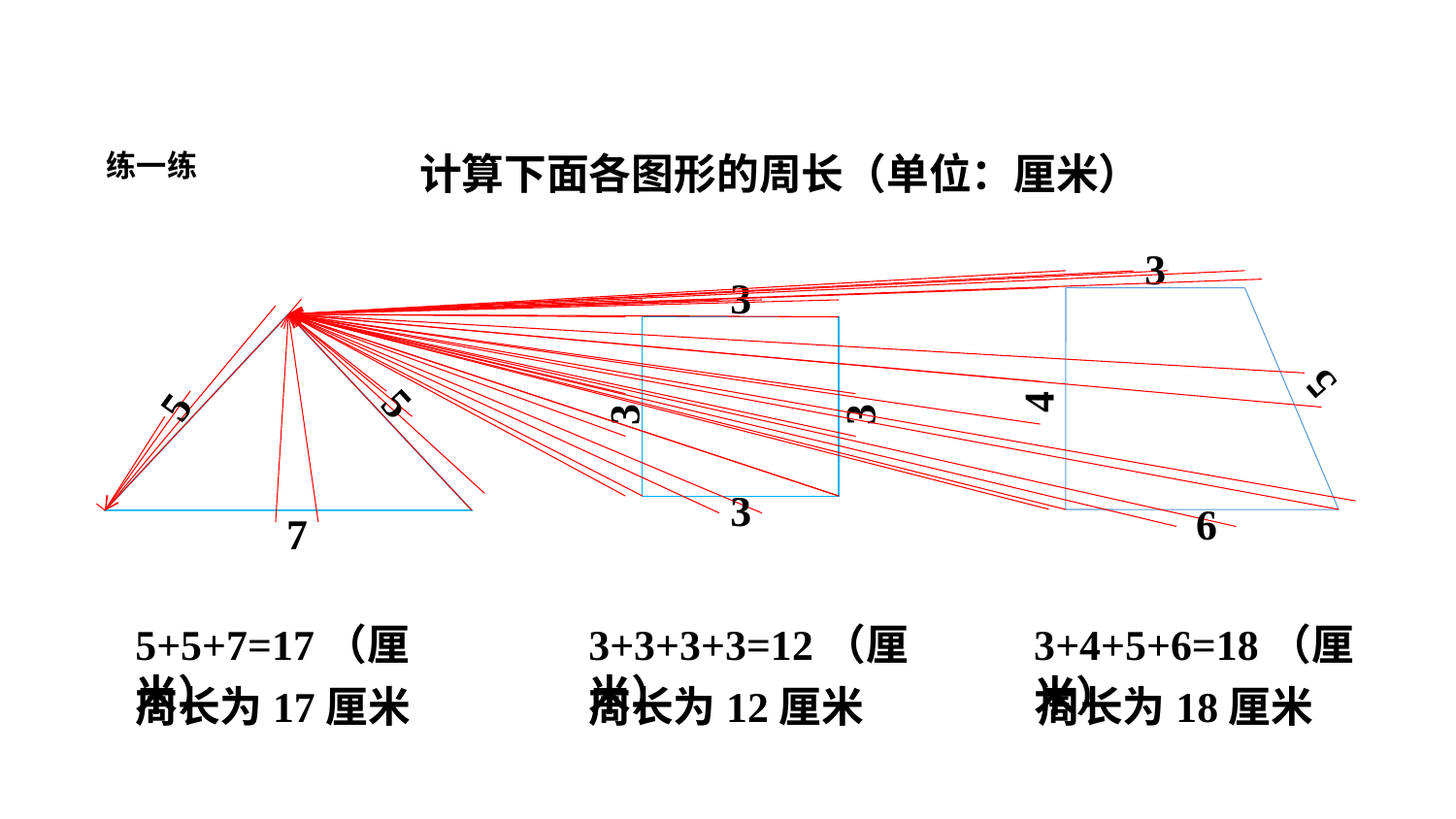

练一练
计算下面各图形的周长（单位：厘米）
3
3

5
5
4
5
3
3
3
6
7
5+5+7=17（厘米）
3+3+3+3=12（厘米）
3+4+5+6=18（厘米）
周长为12厘米
周长为18厘米
周长为17厘米